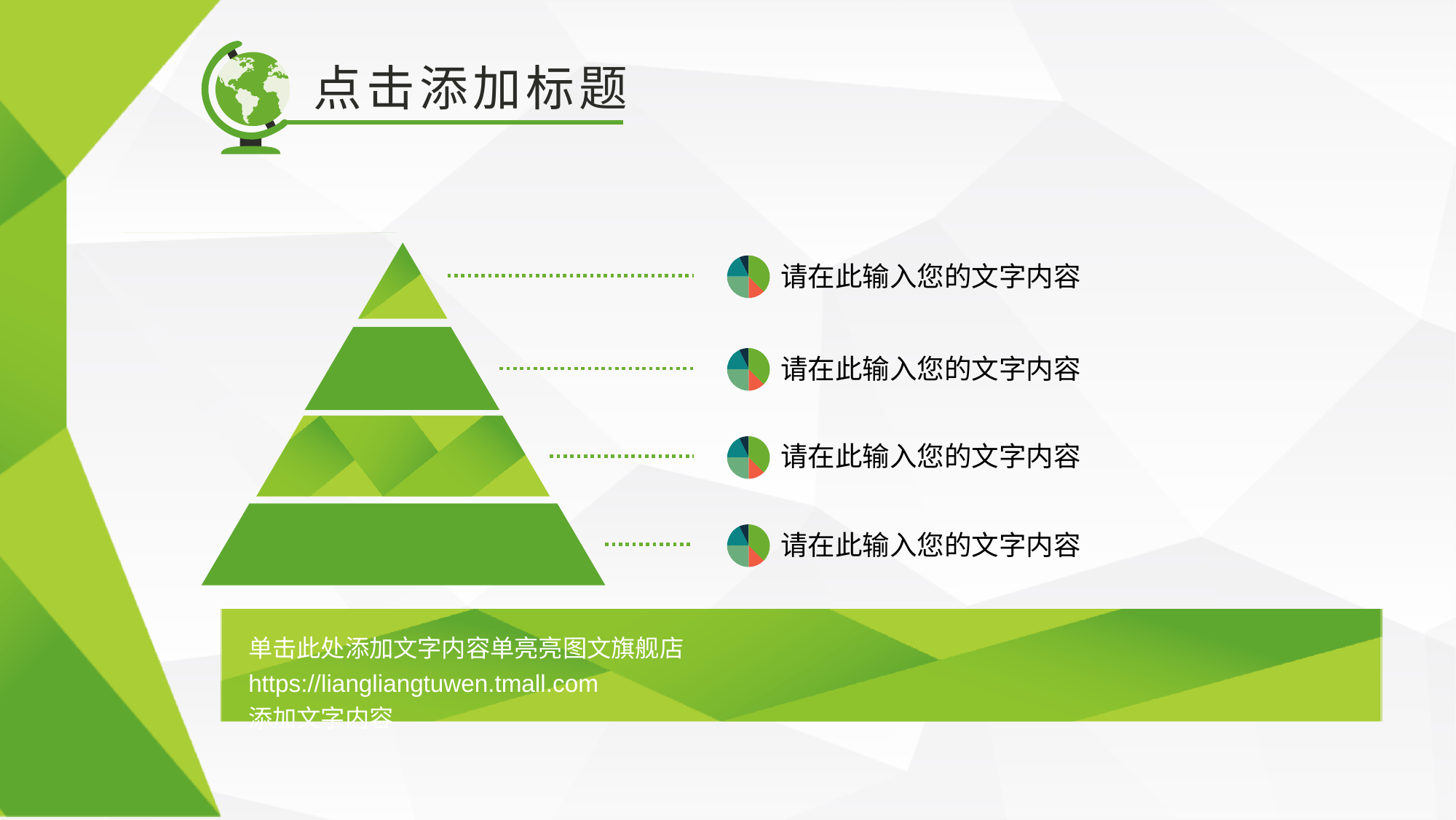

点击添加标题

请在此输入您的文字内容

请在此输入您的文字内容

请在此输入您的文字内容

请在此输入您的文字内容

单击此处添加文字内容单亮亮图文旗舰店
https://liangliangtuwen.tmall.com
添加文字内容
YANSHIFU